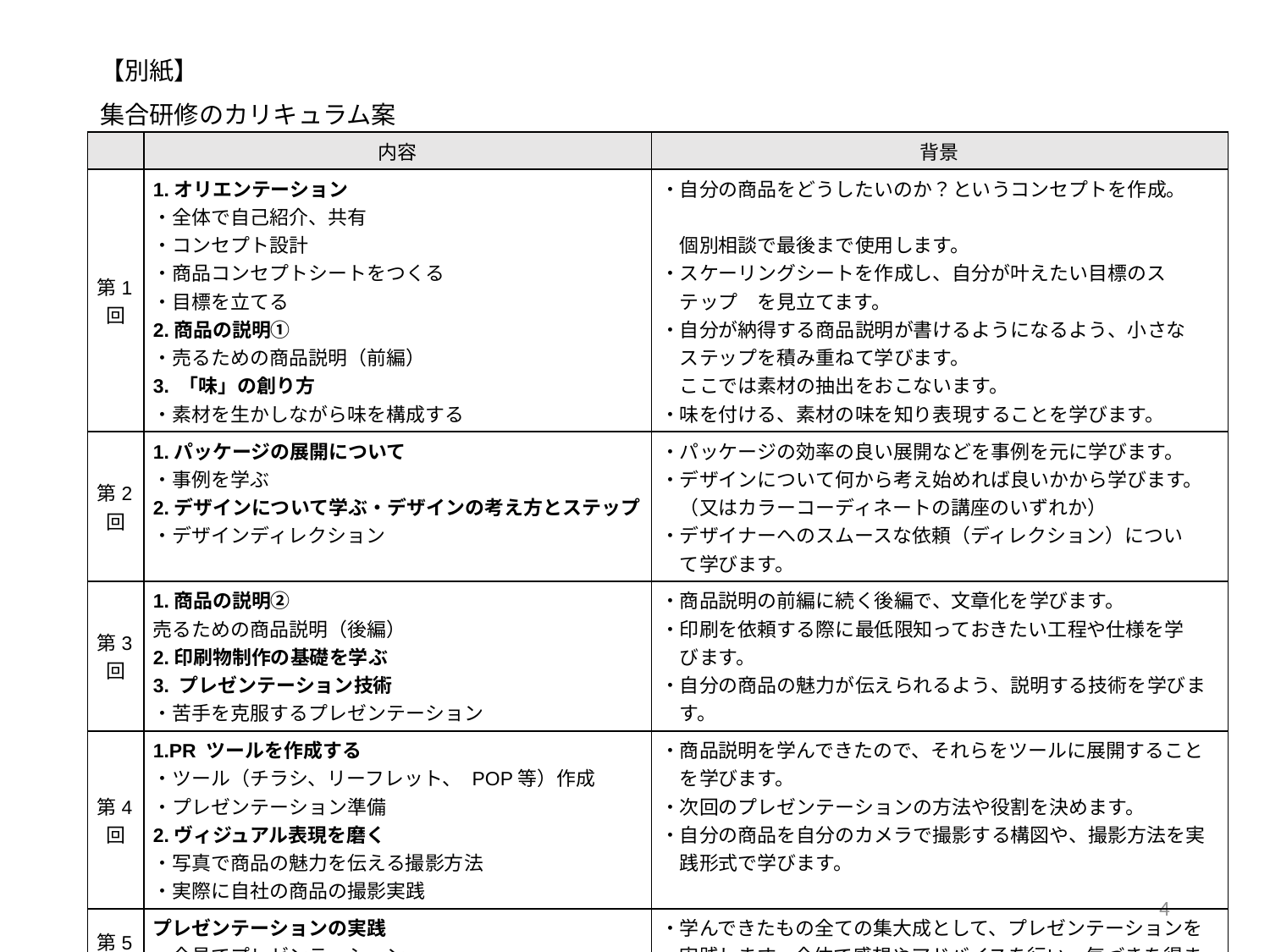

【別紙】
集合研修のカリキュラム案
|  | 内容 | 背景 |
| --- | --- | --- |
| 第1回 | 1.オリエンテーション ・全体で自己紹介、共有 ・コンセプト設計　 ・商品コンセプトシートをつくる ・目標を立てる 2.商品の説明① ・売るための商品説明（前編） 3. 「味」の創り方 ・素材を生かしながら味を構成する | ・自分の商品をどうしたいのか？というコンセプトを作成。　　 　個別相談で最後まで使用します。 ・スケーリングシートを作成し、自分が叶えたい目標のス 　テップ　を見立てます。 ・自分が納得する商品説明が書けるようになるよう、小さな 　ステップを積み重ねて学びます。 　ここでは素材の抽出をおこないます。 ・味を付ける、素材の味を知り表現することを学びます。 |
| 第2回 | 1.パッケージの展開について ・事例を学ぶ 2.デザインについて学ぶ・デザインの考え方とステップ ・デザインディレクション | ・パッケージの効率の良い展開などを事例を元に学びます。 ・デザインについて何から考え始めれば良いかから学びます。　（又はカラーコーディネートの講座のいずれか）　 ・デザイナーへのスムースな依頼（ディレクション）につい 　て学びます。 |
| 第3回 | 1.商品の説明② 売るための商品説明（後編） 2.印刷物制作の基礎を学ぶ 3. プレゼンテーション技術 ・苦手を克服するプレゼンテーション | ・商品説明の前編に続く後編で、文章化を学びます。 ・印刷を依頼する際に最低限知っておきたい工程や仕様を学 　びます。 ・自分の商品の魅力が伝えられるよう、説明する技術を学びま 　す。 |
| 第4回 | 1.PR ツールを作成する ・ツール（チラシ、リーフレット、 POP等）作成 ・プレゼンテーション準備 2.ヴィジュアル表現を磨く ・写真で商品の魅力を伝える撮影方法 ・実際に自社の商品の撮影実践 | ・商品説明を学んできたので、それらをツールに展開すること 　を学びます。 ・次回のプレゼンテーションの方法や役割を決めます。 ・自分の商品を自分のカメラで撮影する構図や、撮影方法を実 　践形式で学びます。 |
| 第5回 | プレゼンテーションの実践 ・全員でプレゼンテーション ・商品を共有する | ・学んできたもの全ての集大成として、プレゼンテーションを 　実践します。全体で感想やアドバイスを行い、気づきを得ま 　す。 |
4